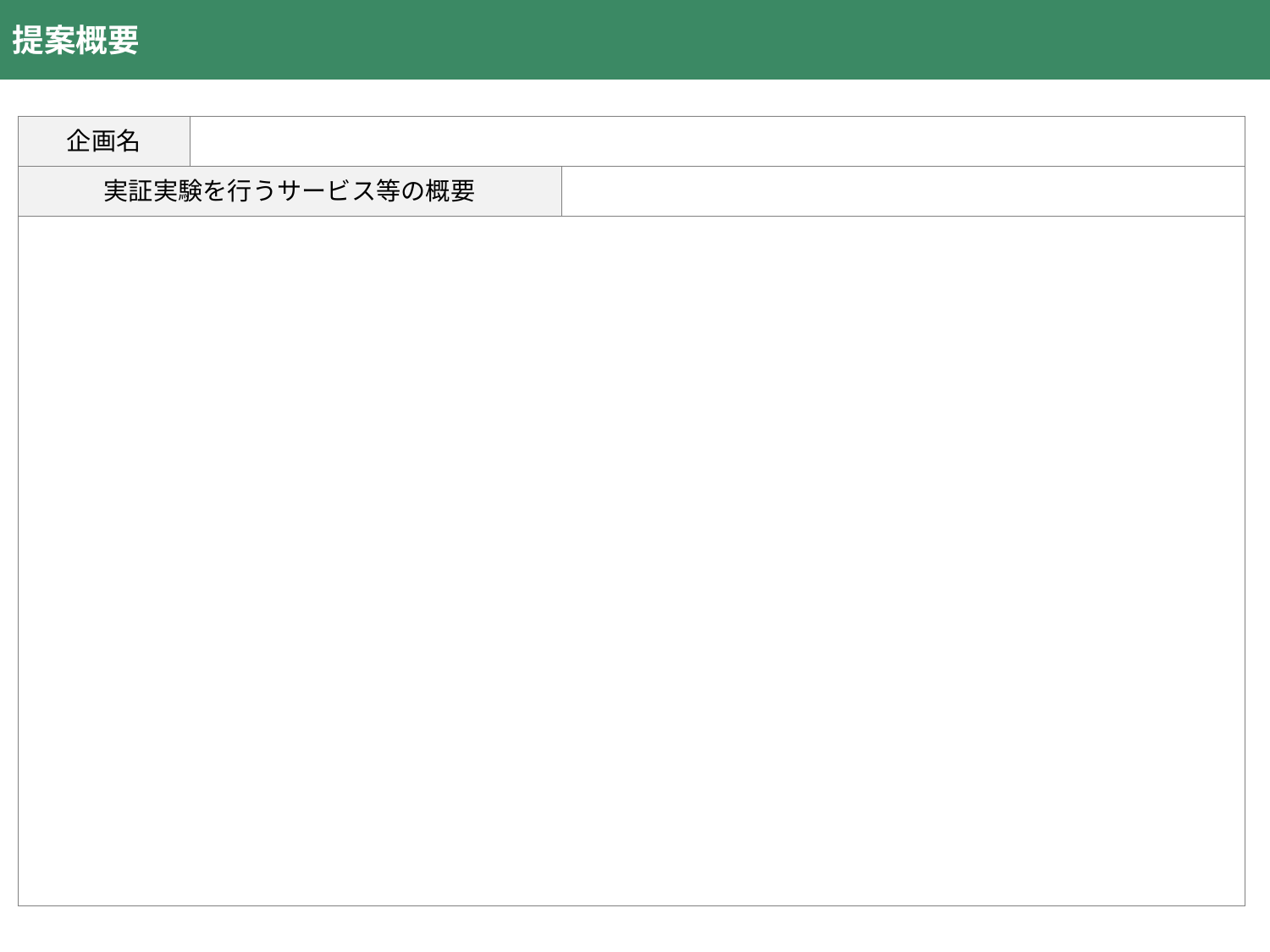

提案概要
| 企画名 |  |  |
| --- | --- | --- |
| 実証実験を行うサービス等の概要 |  |  |
|  | ※地域への実装を予定しているデジタル技術を 活用したサービス等について簡潔に記載すること。 【XXXXXサービス】 ○○○○ ○○○○ 【XXXXXシステム】 ○○○○ ○○○○ |  |